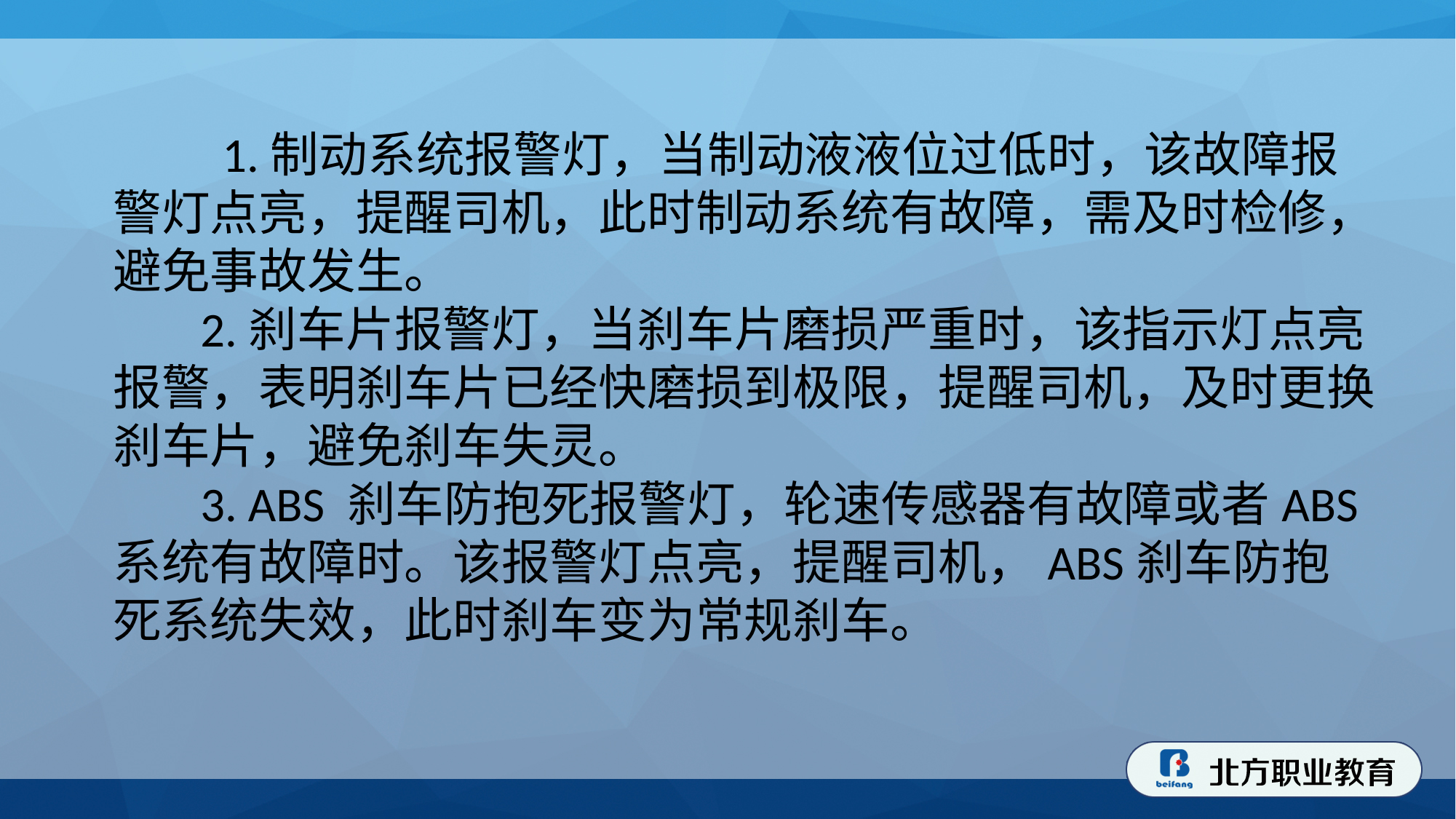

1.制动系统报警灯，当制动液液位过低时，该故障报警灯点亮，提醒司机，此时制动系统有故障，需及时检修，避免事故发生。
        2.刹车片报警灯，当刹车片磨损严重时，该指示灯点亮报警，表明刹车片已经快磨损到极限，提醒司机，及时更换刹车片，避免刹车失灵。
        3. ABS 刹车防抱死报警灯，轮速传感器有故障或者ABS 系统有故障时。该报警灯点亮，提醒司机，ABS刹车防抱死系统失效，此时刹车变为常规刹车。